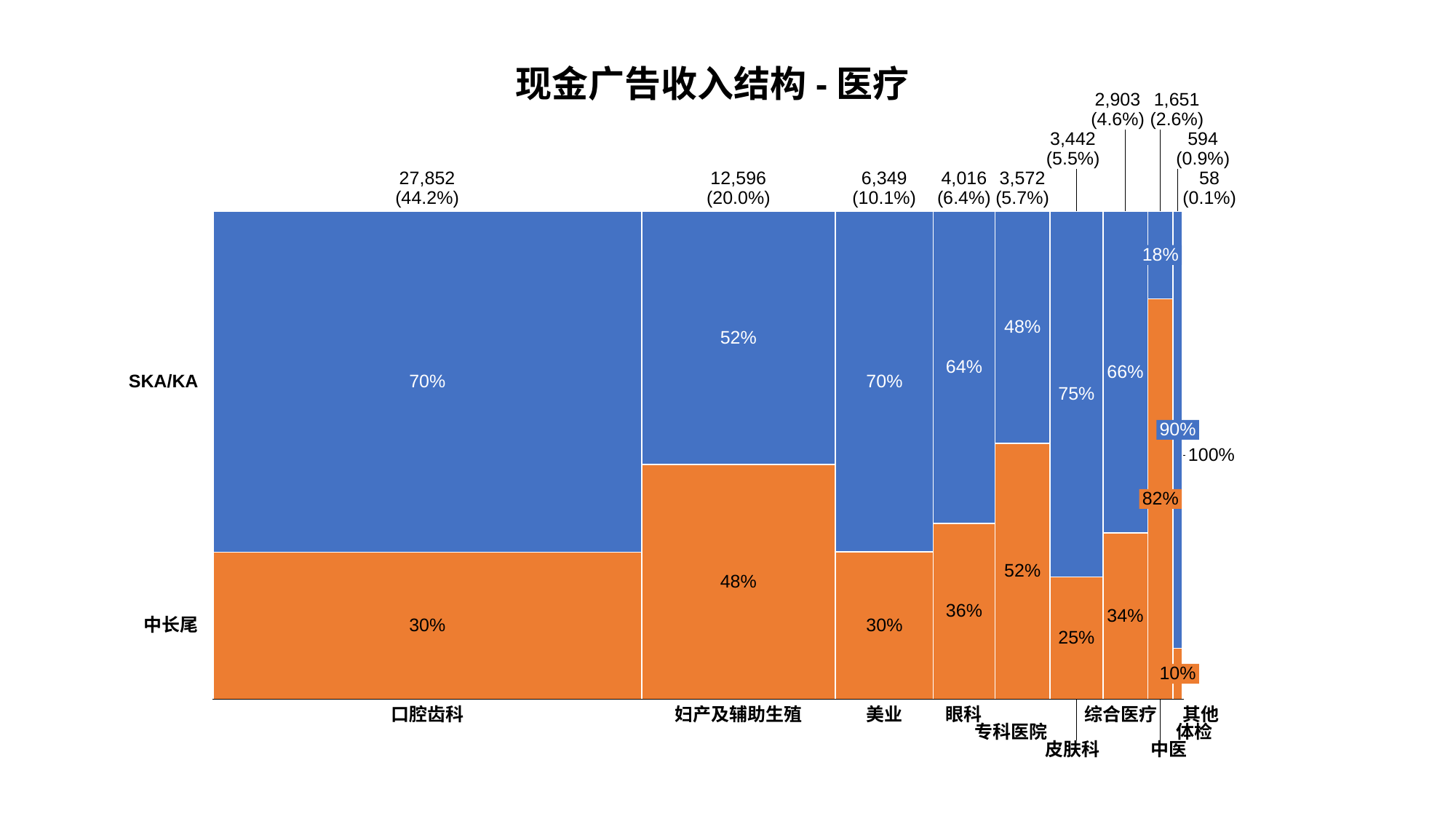

现金广告收入结构-医疗
2,903
(4.6%)
1,651
(2.6%)
3,442
(5.5%)
594
(0.9%)
27,852
(44.2%)
12,596
(20.0%)
6,349
(10.1%)
4,016
(6.4%)
3,572
(5.7%)
58
(0.1%)

18%

48%
52%
64%
66%
70%
SKA/KA
70%
75%
90%

100%

82%

52%
48%

36%
34%
30%
中长尾
30%
25%

10%
口腔齿科
妇产及辅助生殖
美业
眼科
综合医疗
其他
专科医院
体检
皮肤科
中医